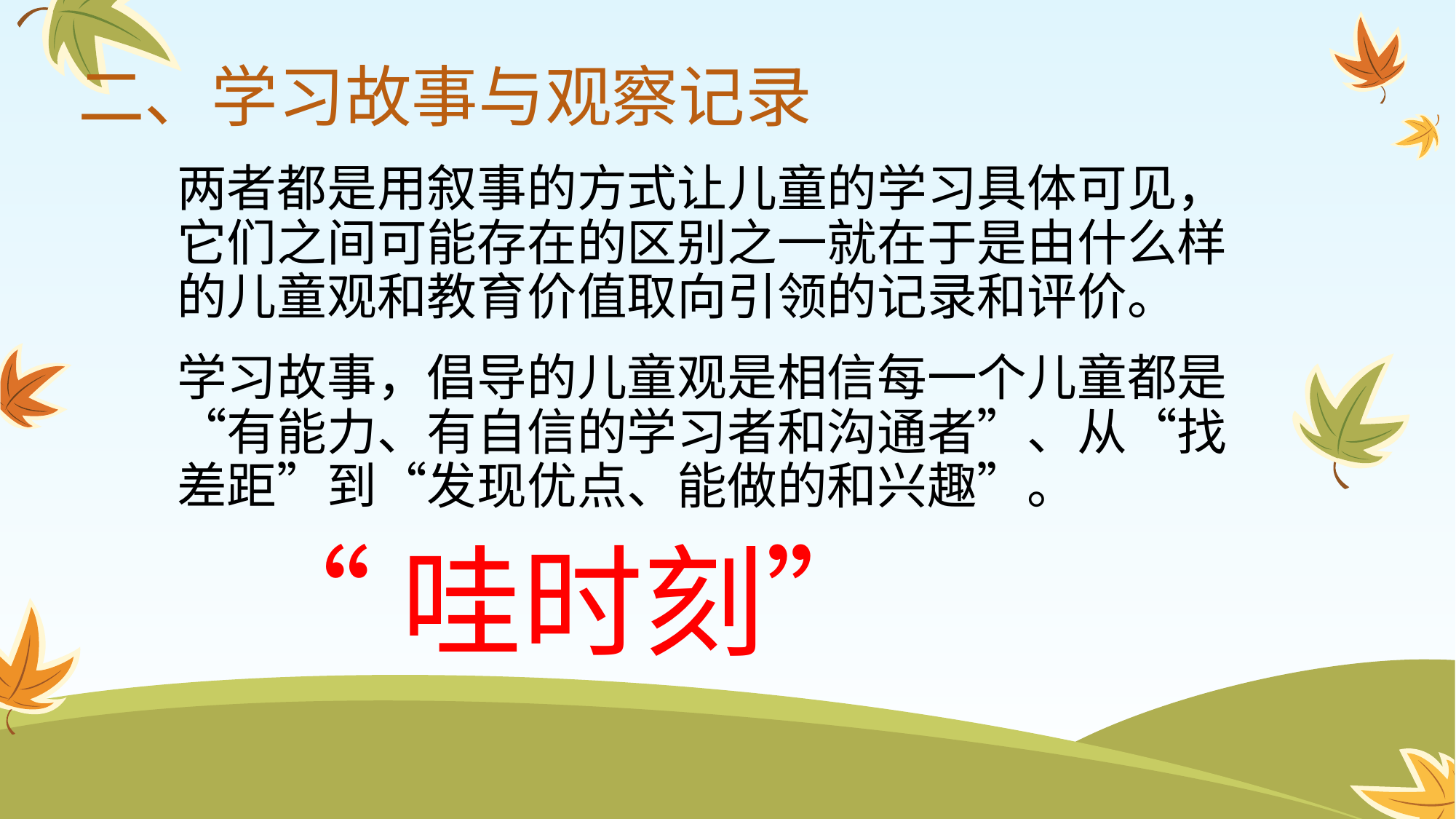

二、学习故事与观察记录
两者都是用叙事的方式让儿童的学习具体可见，它们之间可能存在的区别之一就在于是由什么样的儿童观和教育价值取向引领的记录和评价。
学习故事，倡导的儿童观是相信每一个儿童都是“有能力、有自信的学习者和沟通者”、从“找差距”到“发现优点、能做的和兴趣”。
         “哇时刻”